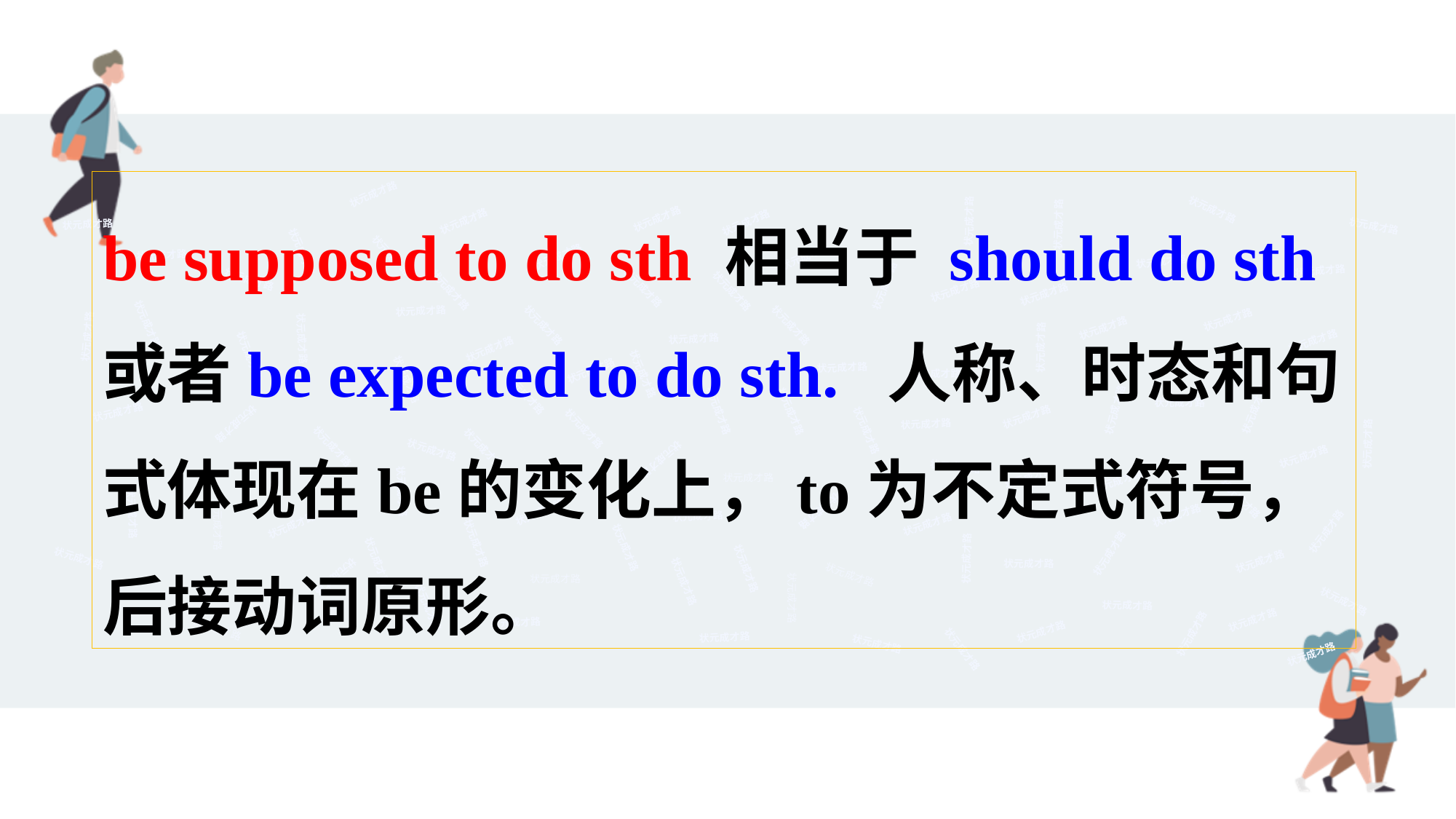

be supposed to do sth 相当于 should do sth 或者be expected to do sth.  人称、时态和句式体现在be的变化上，to为不定式符号，后接动词原形。
状元成才路
状元成才路
状元成才路
状元成才路
状元成才路
状元成才路
状元成才路
状元成才路
状元成才路
状元成才路
状元成才路
状元成才路
状元成才路
状元成才路
状元成才路
状元成才路
状元成才路
状元成才路
状元成才路
状元成才路
状元成才路
状元成才路
状元成才路
状元成才路
状元成才路
状元成才路
状元成才路
状元成才路
状元成才路
状元成才路
状元成才路
状元成才路
状元成才路
状元成才路
状元成才路
状元成才路
状元成才路
状元成才路
状元成才路
状元成才路
状元成才路
状元成才路
状元成才路
状元成才路
状元成才路
状元成才路
状元成才路
状元成才路
状元成才路
状元成才路
状元成才路
状元成才路
状元成才路
状元成才路
状元成才路
状元成才路
状元成才路
状元成才路
状元成才路
状元成才路
状元成才路
状元成才路
状元成才路
状元成才路
状元成才路
状元成才路
状元成才路
状元成才路
状元成才路
状元成才路
状元成才路
状元成才路
状元成才路
状元成才路
状元成才路
状元成才路
状元成才路
状元成才路
状元成才路
状元成才路
状元成才路
状元成才路
状元成才路
状元成才路
状元成才路
状元成才路
状元成才路
状元成才路
状元成才路
状元成才路
状元成才路
状元成才路
状元成才路
状元成才路
状元成才路
状元成才路
状元成才路
状元成才路
状元成才路
状元成才路